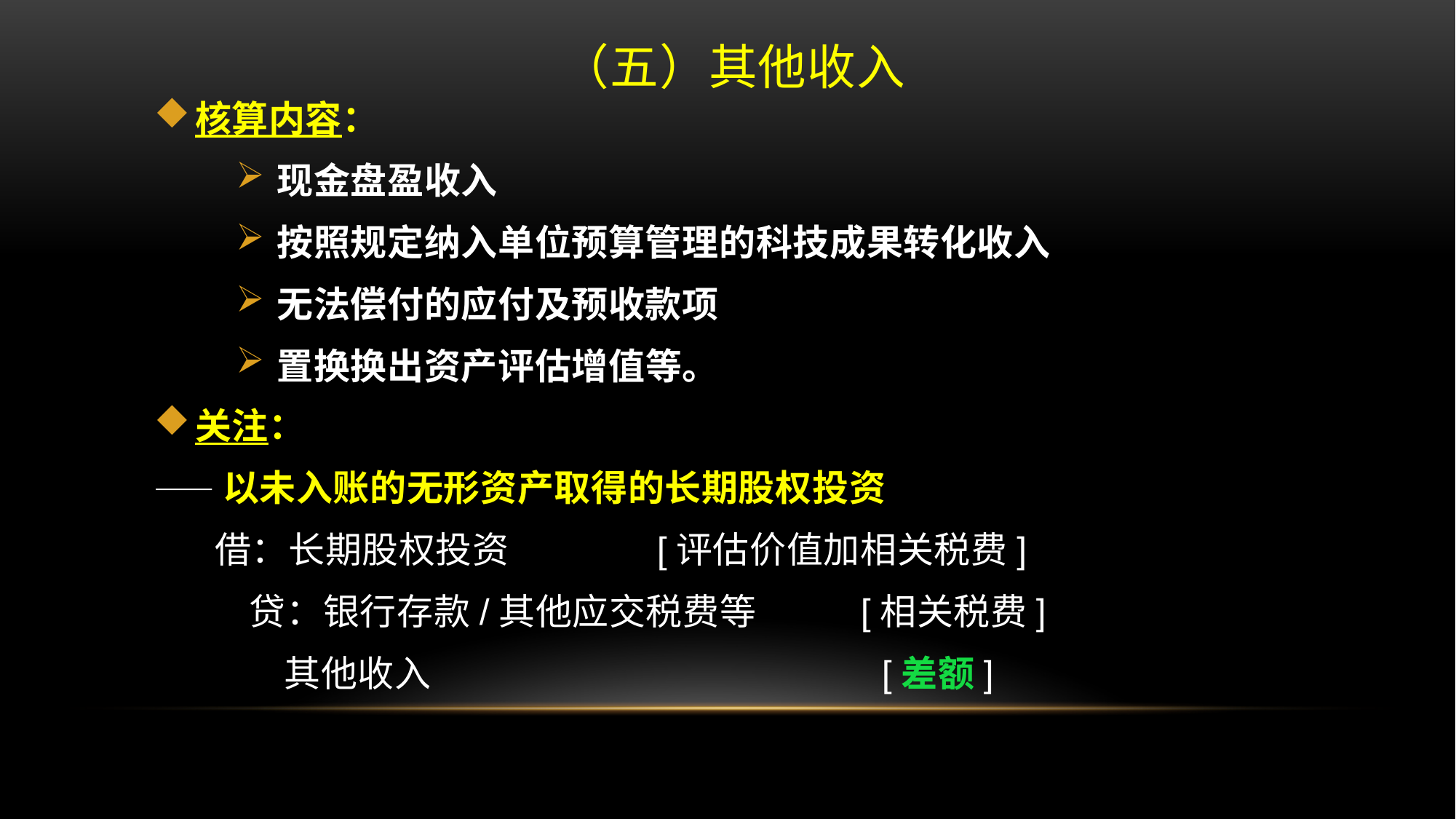

# （五）其他收入
核算内容：
现金盘盈收入
按照规定纳入单位预算管理的科技成果转化收入
无法偿付的应付及预收款项
置换换出资产评估增值等。
关注：
——以未入账的无形资产取得的长期股权投资
      借：长期股权投资                [评估价值加相关税费]
          贷：银行存款/其他应交税费等           [相关税费]
              其他收入                                                   [差额]
60